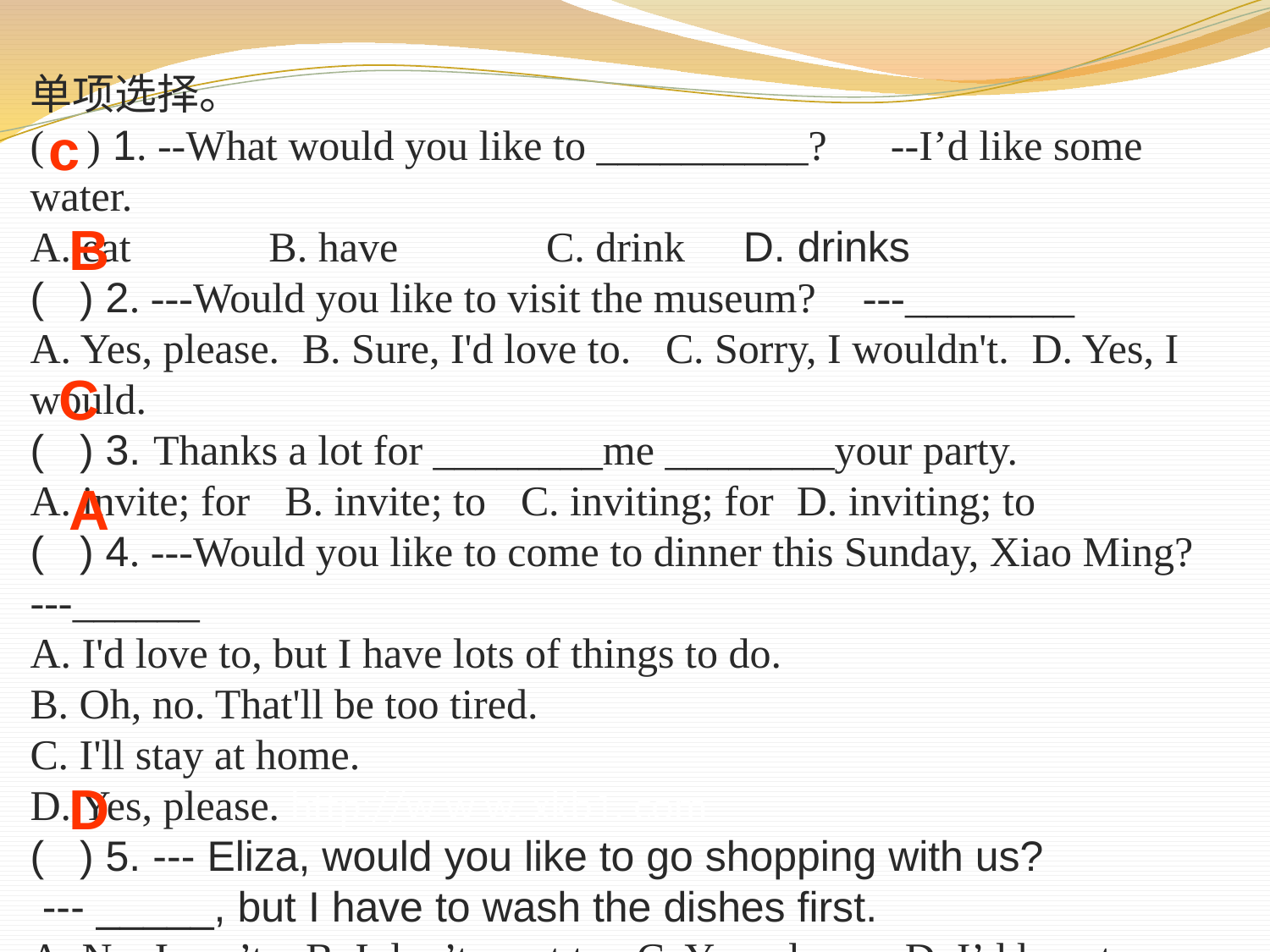

单项选择。
(    ) 1. --What would you like to __________?      --I’d like some water.
A. eat             B. have              C. drink     D. drinks
(   ) 2. ---Would you like to visit the museum?    ---________
A. Yes, please.  B. Sure, I'd love to.   C. Sorry, I wouldn't.  D. Yes, I would.
(   ) 3. Thanks a lot for ________me ________your party.
A. invite; for   B. invite; to   C. inviting; for  D. inviting; to
(   ) 4. ---Would you like to come to dinner this Sunday, Xiao Ming?   ---______
A. I'd love to, but I have lots of things to do.
B. Oh, no. That'll be too tired.
C. I'll stay at home.
D. Yes, please. http://w w w. xkb1. com
(   ) 5. --- Eliza, would you like to go shopping with us?
 --- _____, but I have to wash the dishes first.
A. No, I can’t    B. I don’t want to   C. Yes, please   D. I’d love to
c
B
C
A
D